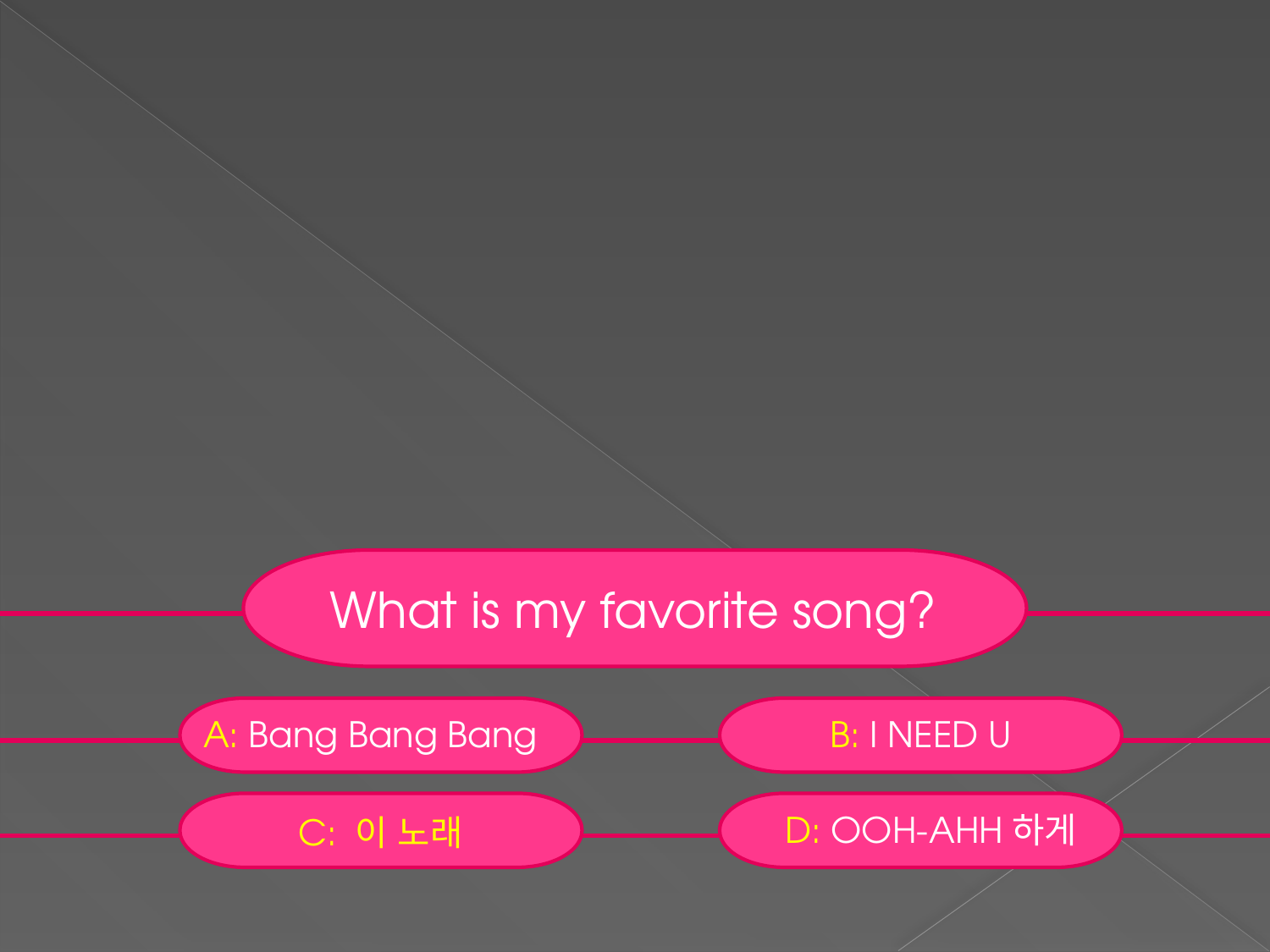

What is my favorite song?

A: Bang Bang Bang
B: I NEED U

D: OOH-AHH하게
C: 이 노래